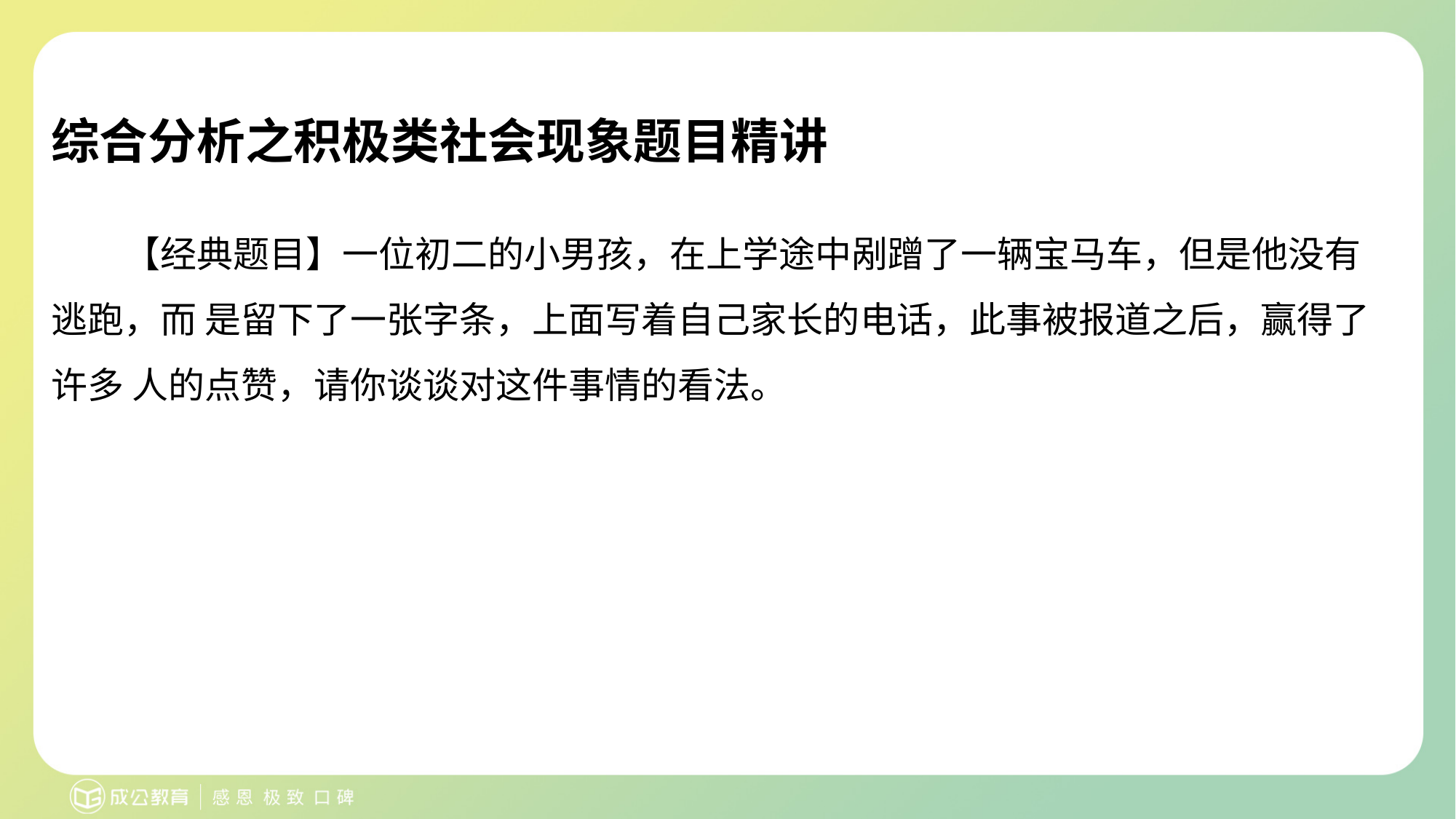

# 综合分析之积极类社会现象题目精讲

【经典题目】一位初二的小男孩，在上学途中剐蹭了一辆宝马车，但是他没有逃跑，而 是留下了一张字条，上面写着自己家长的电话，此事被报道之后，赢得了许多 人的点赞，请你谈谈对这件事情的看法。